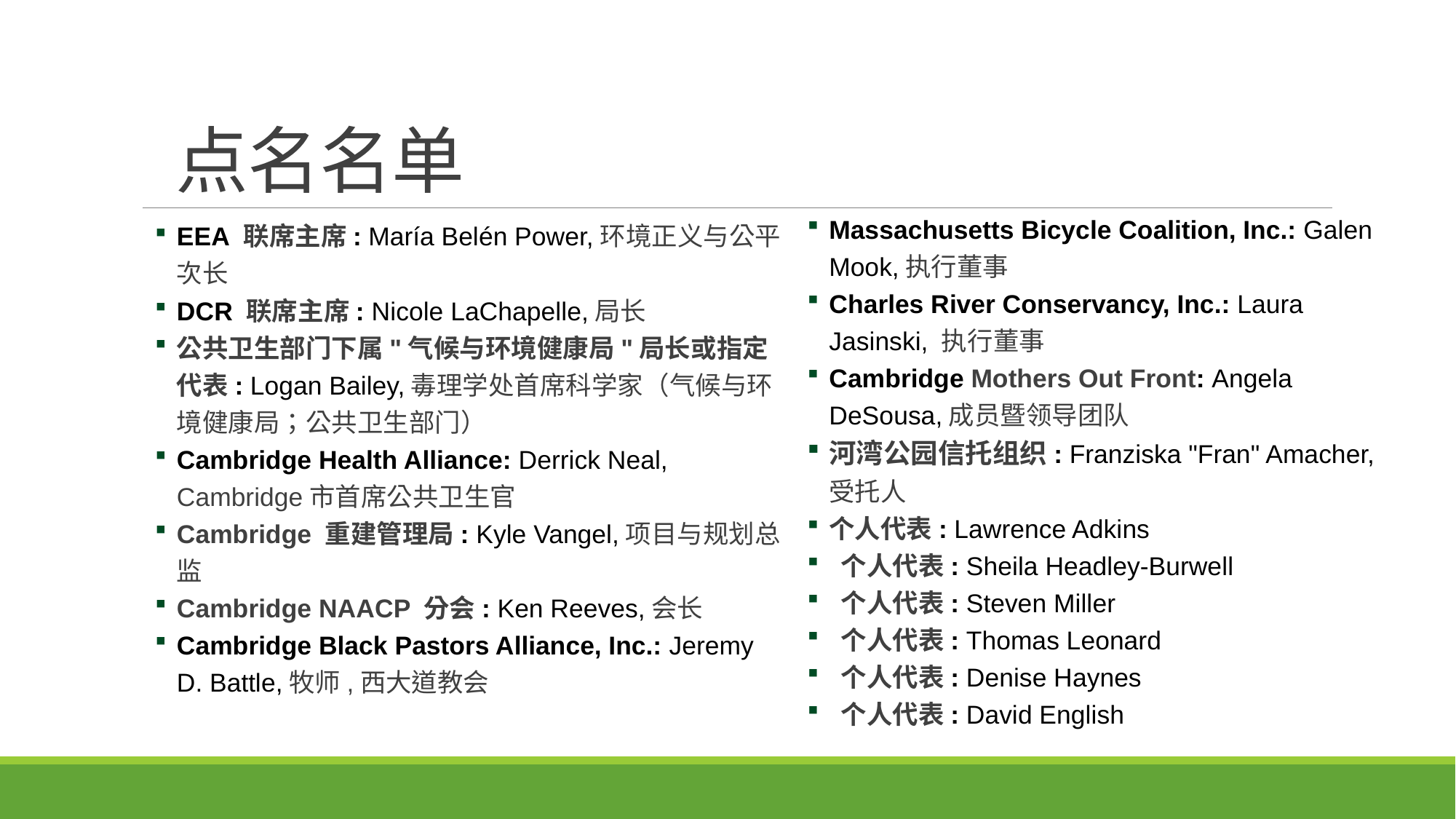

# 点名名单
Massachusetts Bicycle Coalition, Inc.: Galen Mook,执行董事
Charles River Conservancy, Inc.: Laura Jasinski, 执行董事
Cambridge Mothers Out Front: Angela DeSousa,成员暨领导团队
河湾公园信托组织: Franziska "Fran" Amacher,受托人
个人代表: Lawrence Adkins
 个人代表: Sheila Headley-Burwell
 个人代表: Steven Miller
 个人代表: Thomas Leonard
 个人代表: Denise Haynes
 个人代表: David English
EEA 联席主席: María Belén Power,环境正义与公平次长
DCR 联席主席: Nicole LaChapelle,局长
公共卫生部门下属"气候与环境健康局"局长或指定代表: Logan Bailey,毒理学处首席科学家（气候与环境健康局；公共卫生部门）
Cambridge Health Alliance: Derrick Neal, Cambridge市首席公共卫生官
Cambridge 重建管理局: Kyle Vangel,项目与规划总监
Cambridge NAACP 分会: Ken Reeves,会长
Cambridge Black Pastors Alliance, Inc.: Jeremy D. Battle,牧师,西大道教会